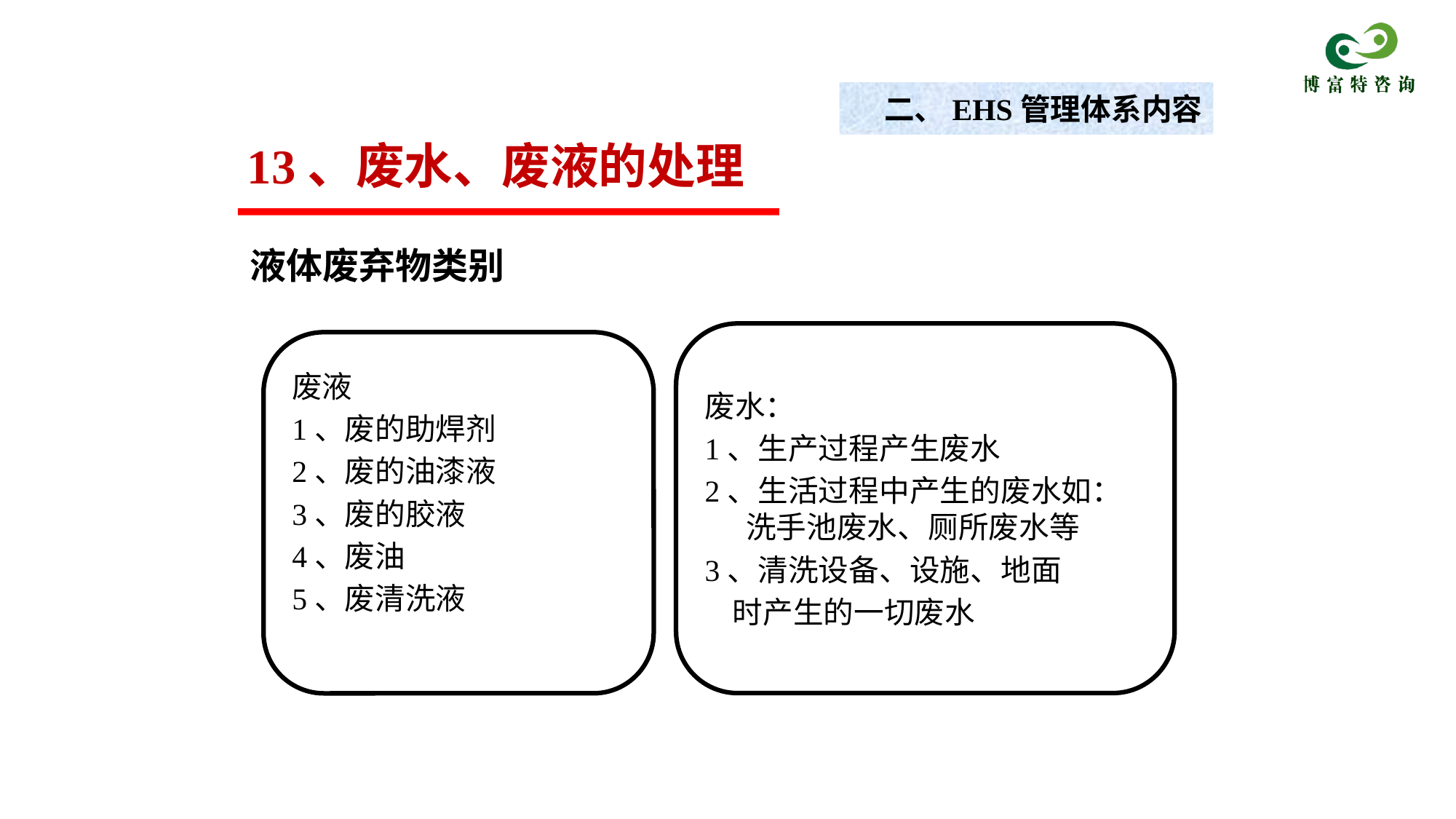

二、EHS管理体系内容
  13、废水、废液的处理

液体废弃物类别

废水：
1、生产过程产生废水
2、生活过程中产生的废水如：洗手池废水、厕所废水等
3、清洗设备、设施、地面
   时产生的一切废水

废液
1、废的助焊剂
2、废的油漆液
3、废的胶液
4、废油
5、废清洗液